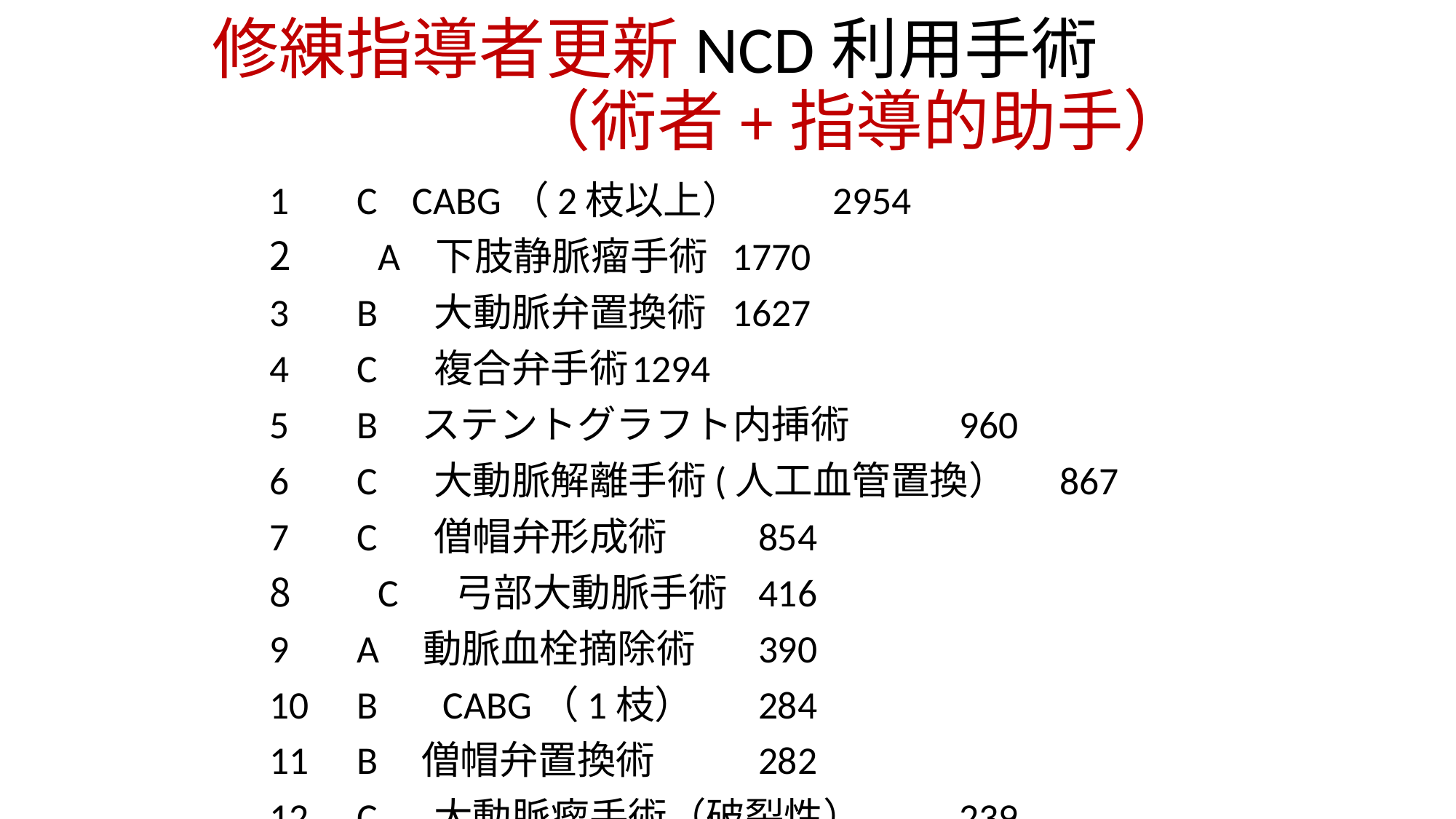

# 修練指導者更新NCD利用手術　 　　　　   （術者+指導的助手）
   C    CABG（2枝以上）					2954
　A   下肢静脈瘤手術					1770
   B 　大動脈弁置換術					1627
   C　 複合弁手術					1294
   B    ステントグラフト内挿術				  960
   C　 大動脈解離手術(人工血管置換）		  867
   C　 僧帽弁形成術					  854
　C　 弓部大動脈手術					  416
   A    動脈血栓摘除術					  390
   B 　CABG（1枝）					  284
   B    僧帽弁置換術					  282
   C　 大動脈瘤手術（破裂性）				  239